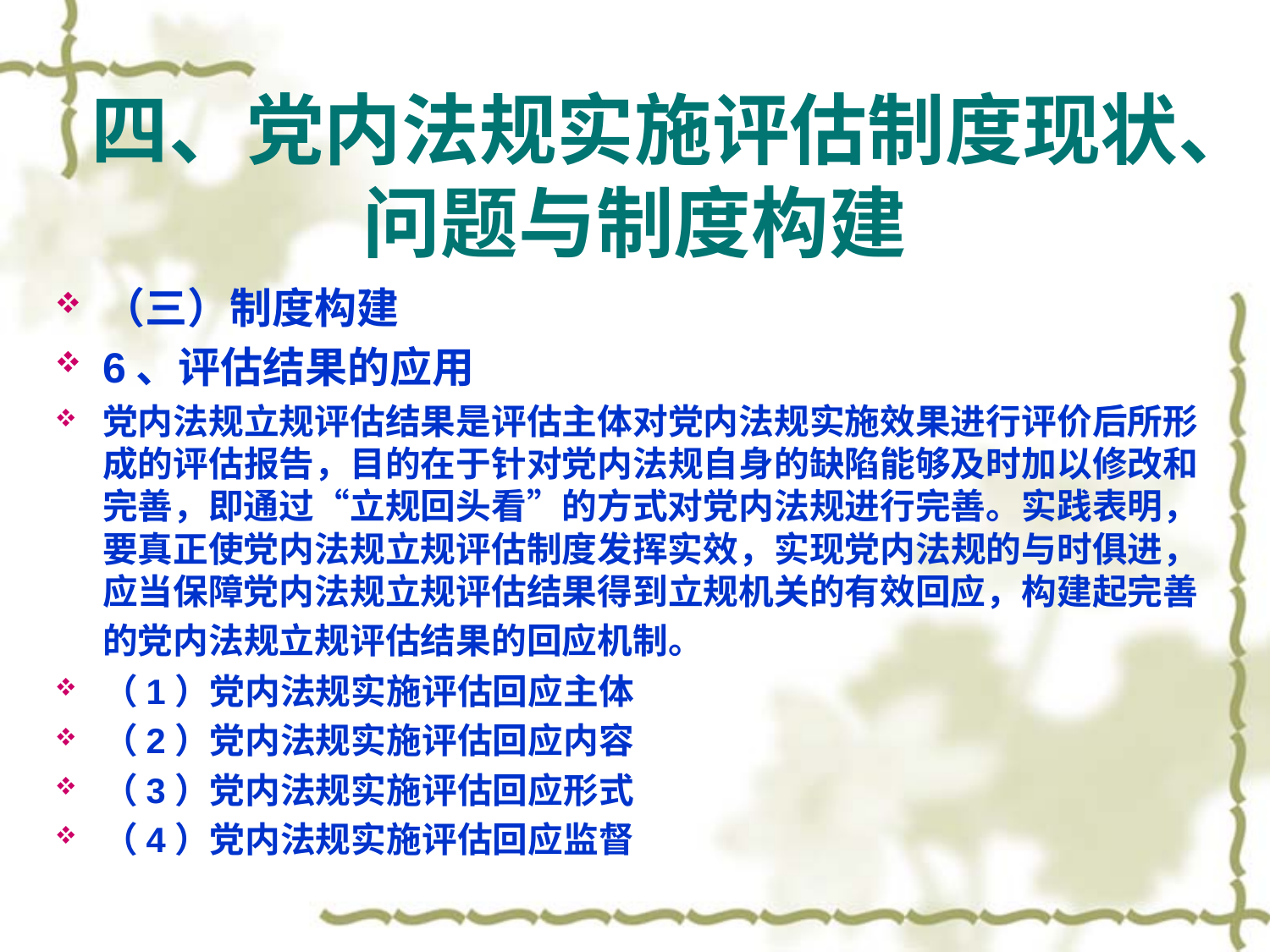

# 四、党内法规实施评估制度现状、问题与制度构建
（三）制度构建
6、评估结果的应用
党内法规立规评估结果是评估主体对党内法规实施效果进行评价后所形成的评估报告，目的在于针对党内法规自身的缺陷能够及时加以修改和完善，即通过“立规回头看”的方式对党内法规进行完善。实践表明，要真正使党内法规立规评估制度发挥实效，实现党内法规的与时俱进，应当保障党内法规立规评估结果得到立规机关的有效回应，构建起完善的党内法规立规评估结果的回应机制。
（1）党内法规实施评估回应主体
（2）党内法规实施评估回应内容
（3）党内法规实施评估回应形式
（4）党内法规实施评估回应监督